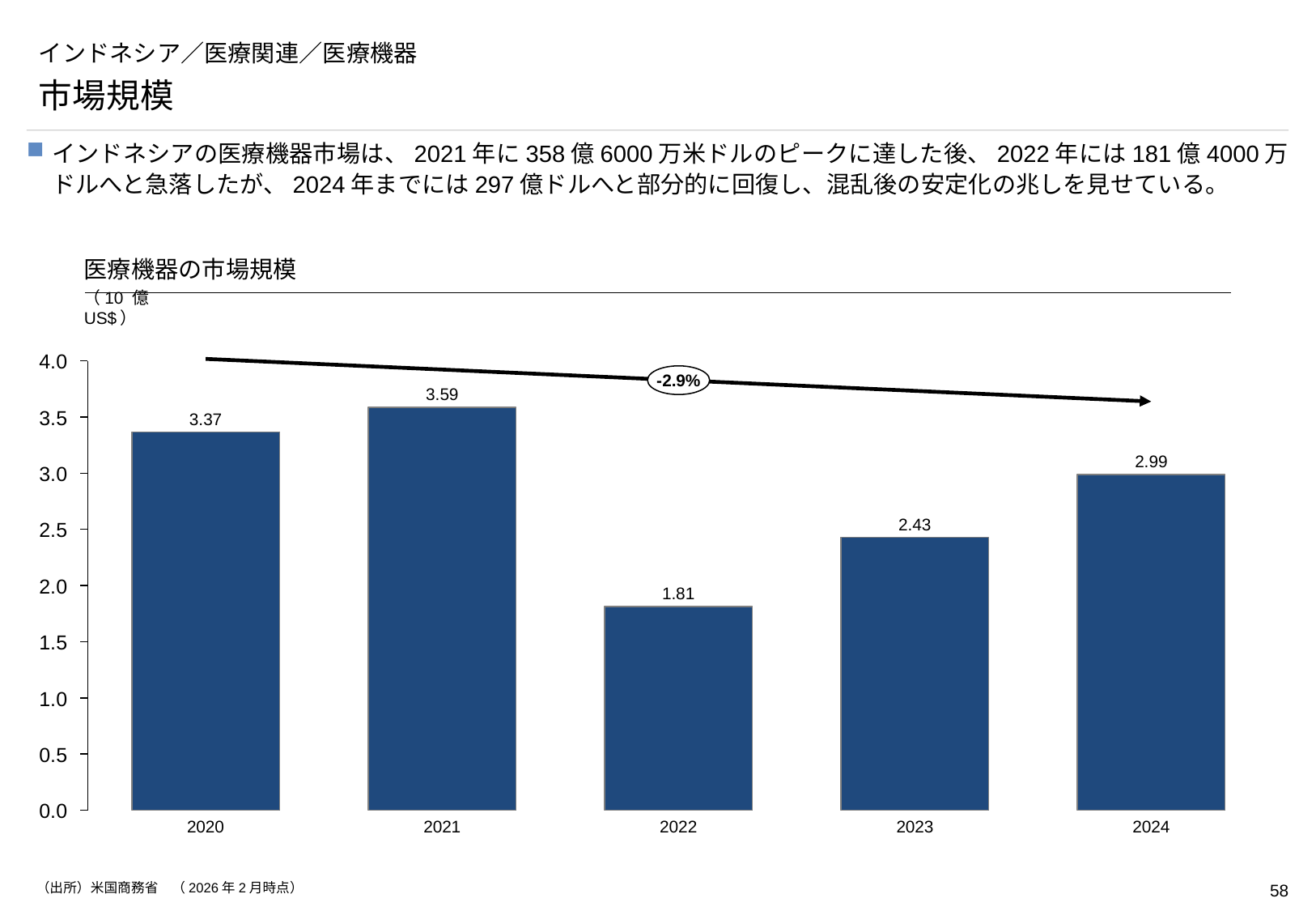

# インドネシア／医療関連／医療機器
市場規模
インドネシアの医療機器市場は、2021年に358億6000万米ドルのピークに達した後、2022年には181億4000万ドルへと急落したが、2024年までには297億ドルへと部分的に回復し、混乱後の安定化の兆しを見せている。
医療機器の市場規模
（10 億US$）
4.0

### Chart

| Category |  |
|---|---|
-2.9%
3.59
3.5
3.37
2.99
3.0
2.43
2.5
2.0
1.81
1.5
1.0
0.5
0.0
2020
2021
2022
2023
2024

（出所）米国商務省　（2026年2月時点）